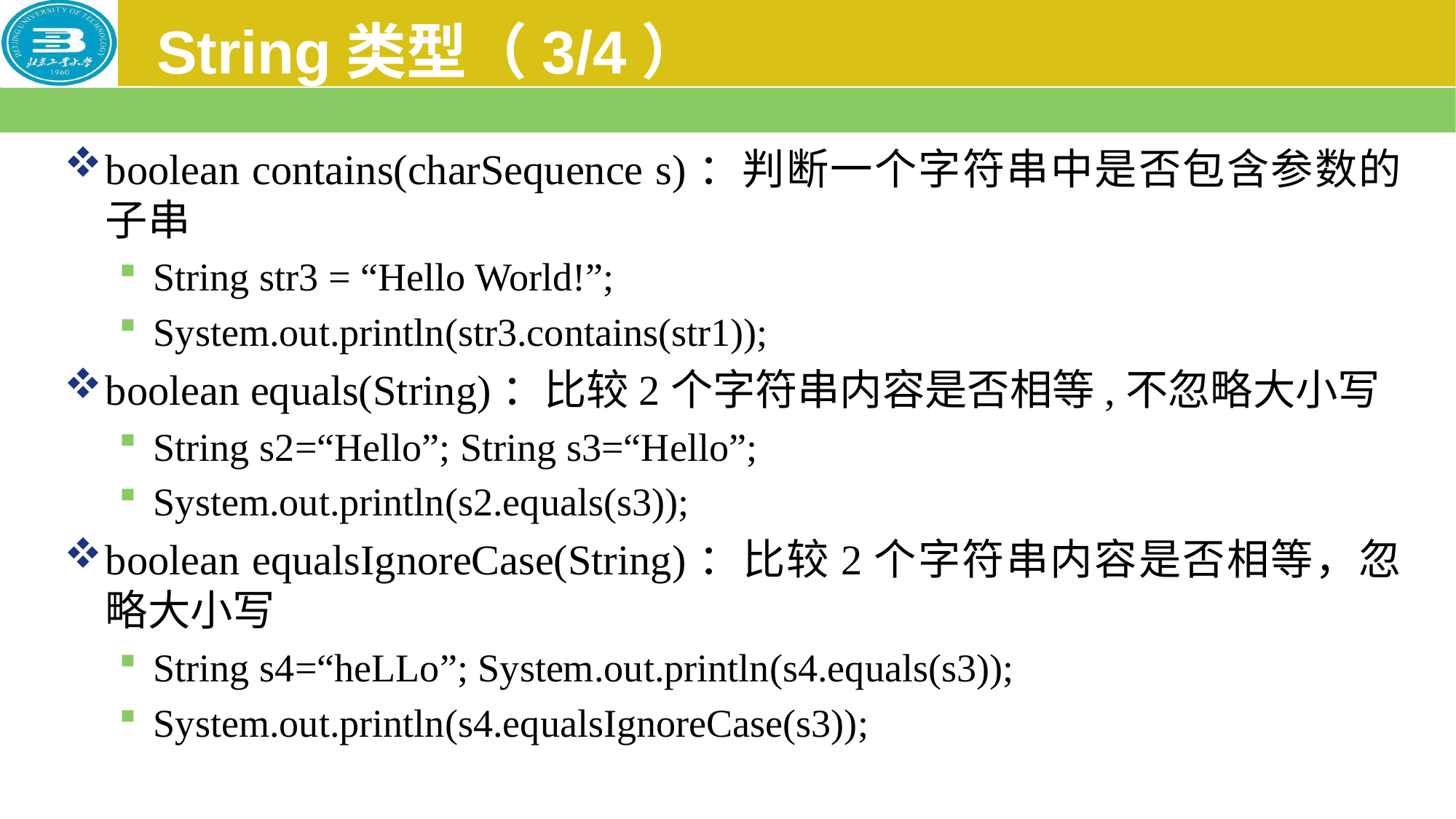

# String类型（3/4）
boolean contains(charSequence s)：判断一个字符串中是否包含参数的子串
String str3 = “Hello World!”;
System.out.println(str3.contains(str1));
boolean equals(String)：比较2个字符串内容是否相等,不忽略大小写
String s2=“Hello”; String s3=“Hello”;
System.out.println(s2.equals(s3));
boolean equalsIgnoreCase(String)：比较2个字符串内容是否相等，忽略大小写
String s4=“heLLo”; System.out.println(s4.equals(s3));
System.out.println(s4.equalsIgnoreCase(s3));